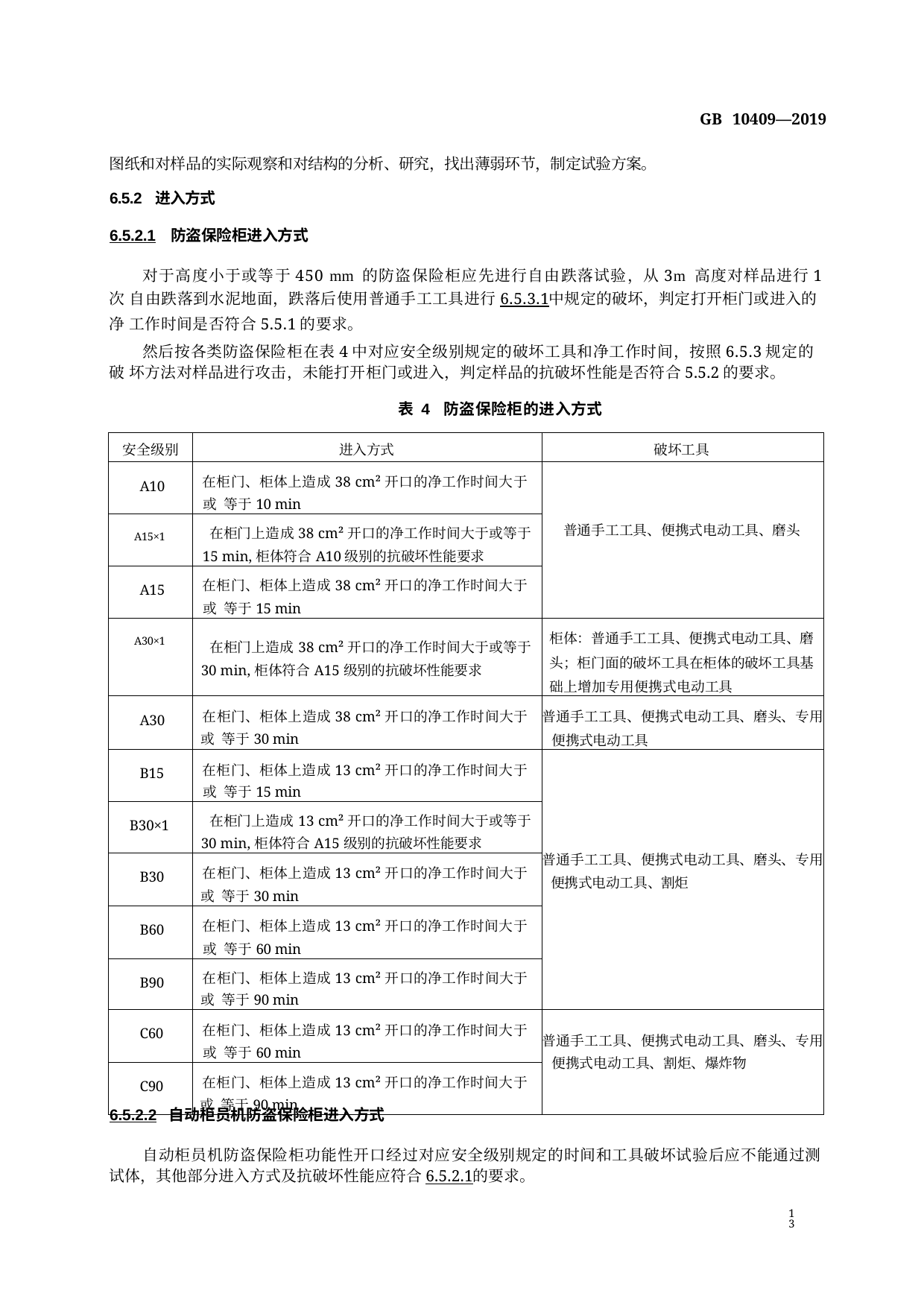

GB 10409—2019

图纸和对样品的实际观察和对结构的分析、研究，找出薄弱环节，制定试验方案。
6.5.2  进入方式
6.5.2.1 防盗保险柜进入方式
对于高度小于或等于450 mm 的防盗保险柜应先进行自由跌落试验，从3m 高度对样品进行1次 自由跌落到水泥地面，跌落后使用普通手工工具进行6.5.3.1中规定的破坏，判定打开柜门或进入的净 工作时间是否符合5.5.1的要求。
然后按各类防盗保险柜在表4中对应安全级别规定的破坏工具和净工作时间，按照6.5.3规定的破 坏方法对样品进行攻击，未能打开柜门或进入，判定样品的抗破坏性能是否符合5.5.2的要求。

表 4  防盗保险柜的进入方式
| 安全级别 | 进入方式 | 破坏工具 |
| --- | --- | --- |
| A10 | 在柜门、柜体上造成38 cm²开口的净工作时间大于或 等于10 min | 普通手工工具、便携式电动工具、磨头 |
| A15×1 | 在柜门上造成38 cm²开口的净工作时间大于或等于 15 min,柜体符合A10级别的抗破坏性能要求 |  |
| A15 | 在柜门、柜体上造成38 cm²开口的净工作时间大于或 等于15 min |  |
| A30×1 | 在柜门上造成38 cm²开口的净工作时间大于或等于 30 min,柜体符合A15级别的抗破坏性能要求 | 柜体：普通手工工具、便携式电动工具、磨 头；柜门面的破坏工具在柜体的破坏工具基 础上增加专用便携式电动工具 |
| A30 | 在柜门、柜体上造成38 cm²开口的净工作时间大于或 等于30 min | 普通手工工具、便携式电动工具、磨头、专用 便携式电动工具 |
| B15 | 在柜门、柜体上造成13 cm²开口的净工作时间大于或 等于15 min | 普通手工工具、便携式电动工具、磨头、专用 便携式电动工具、割炬 |
| B30×1 | 在柜门上造成13 cm²开口的净工作时间大于或等于 30 min,柜体符合A15级别的抗破坏性能要求 |  |
| B30 | 在柜门、柜体上造成13 cm²开口的净工作时间大于或 等于30 min |  |
| B60 | 在柜门、柜体上造成13 cm²开口的净工作时间大于或 等于60 min |  |
| B90 | 在柜门、柜体上造成13 cm²开口的净工作时间大于或 等于90 min |  |
| C60 | 在柜门、柜体上造成13 cm²开口的净工作时间大于或 等于60 min | 普通手工工具、便携式电动工具、磨头、专用 便携式电动工具、割炬、爆炸物 |
| C90 | 在柜门、柜体上造成13 cm²开口的净工作时间大于或 等于90 min |  |

6.5.2.2  自动柜员机防盗保险柜进入方式

自动柜员机防盗保险柜功能性开口经过对应安全级别规定的时间和工具破坏试验后应不能通过测 试体，其他部分进入方式及抗破坏性能应符合6.5.2.1的要求。

13